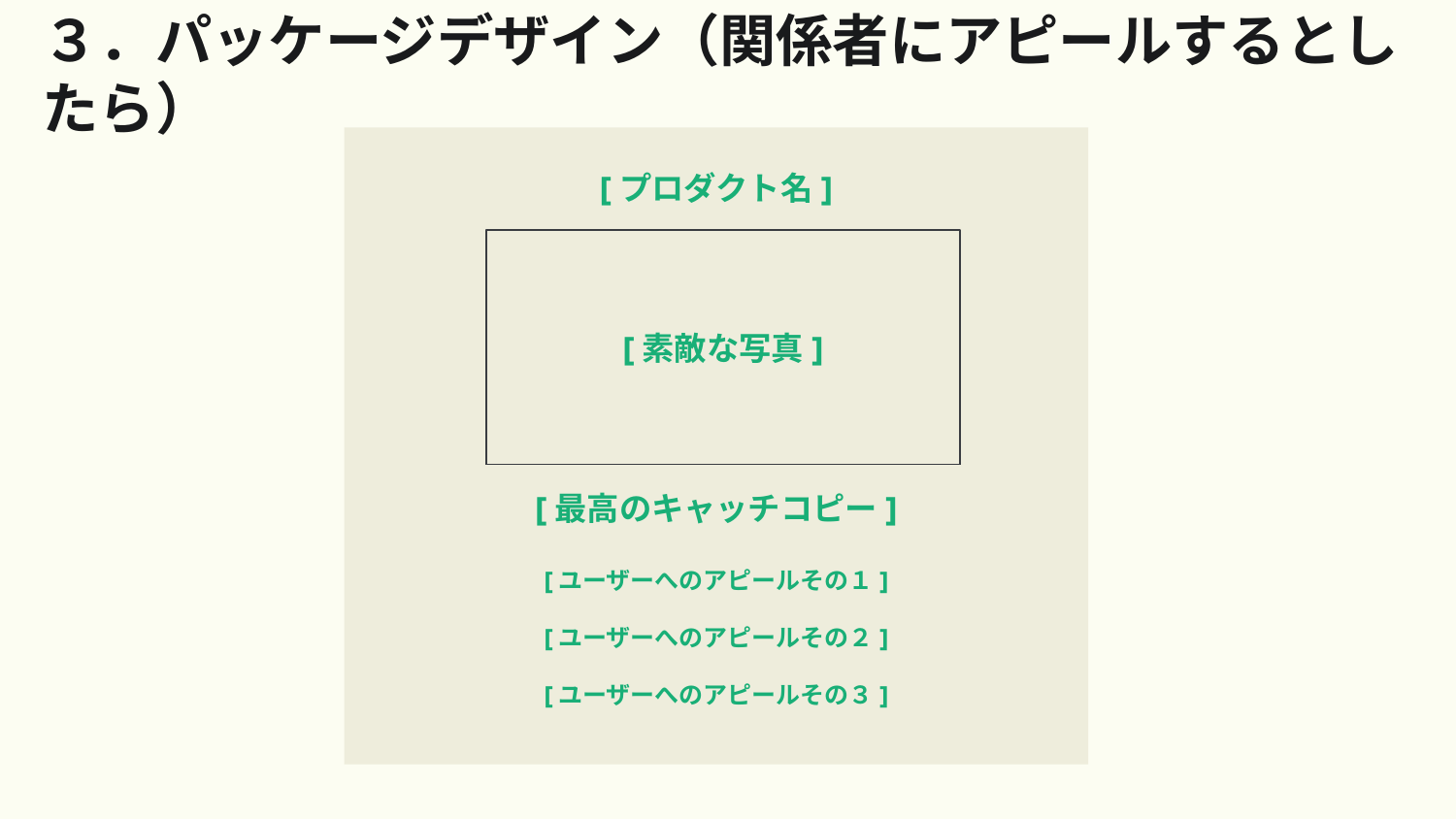

# ３．パッケージデザイン（関係者にアピールするとしたら）

[プロダクト名]
[素敵な写真]
[最高のキャッチコピー]
[ユーザーへのアピールその１]
[ユーザーへのアピールその２]
[ユーザーへのアピールその３]